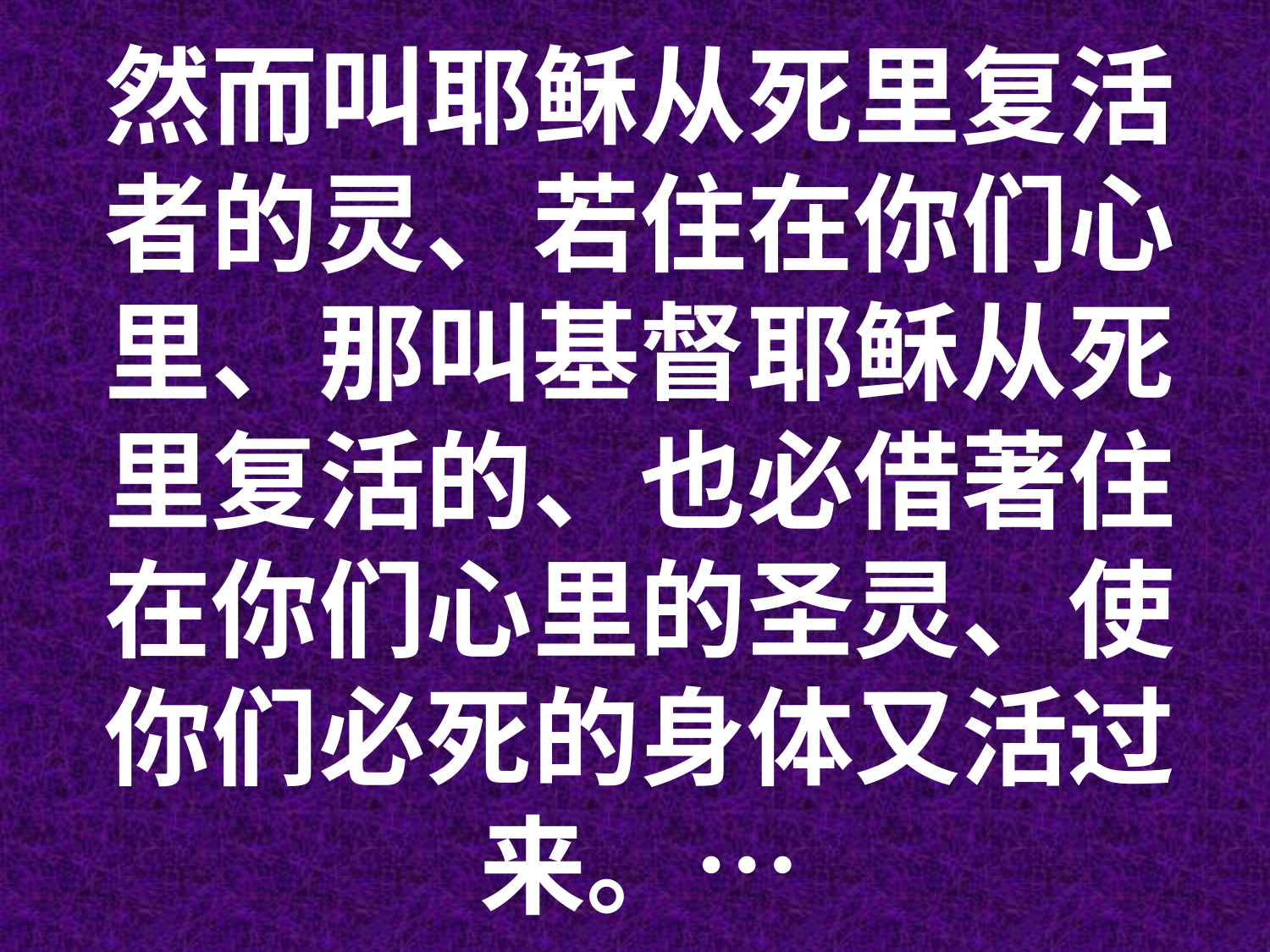

# 然而叫耶稣从死里复活者的灵、若住在你们心里、那叫基督耶稣从死里复活的、也必借著住在你们心里的圣灵、使你们必死的身体又活过来。…